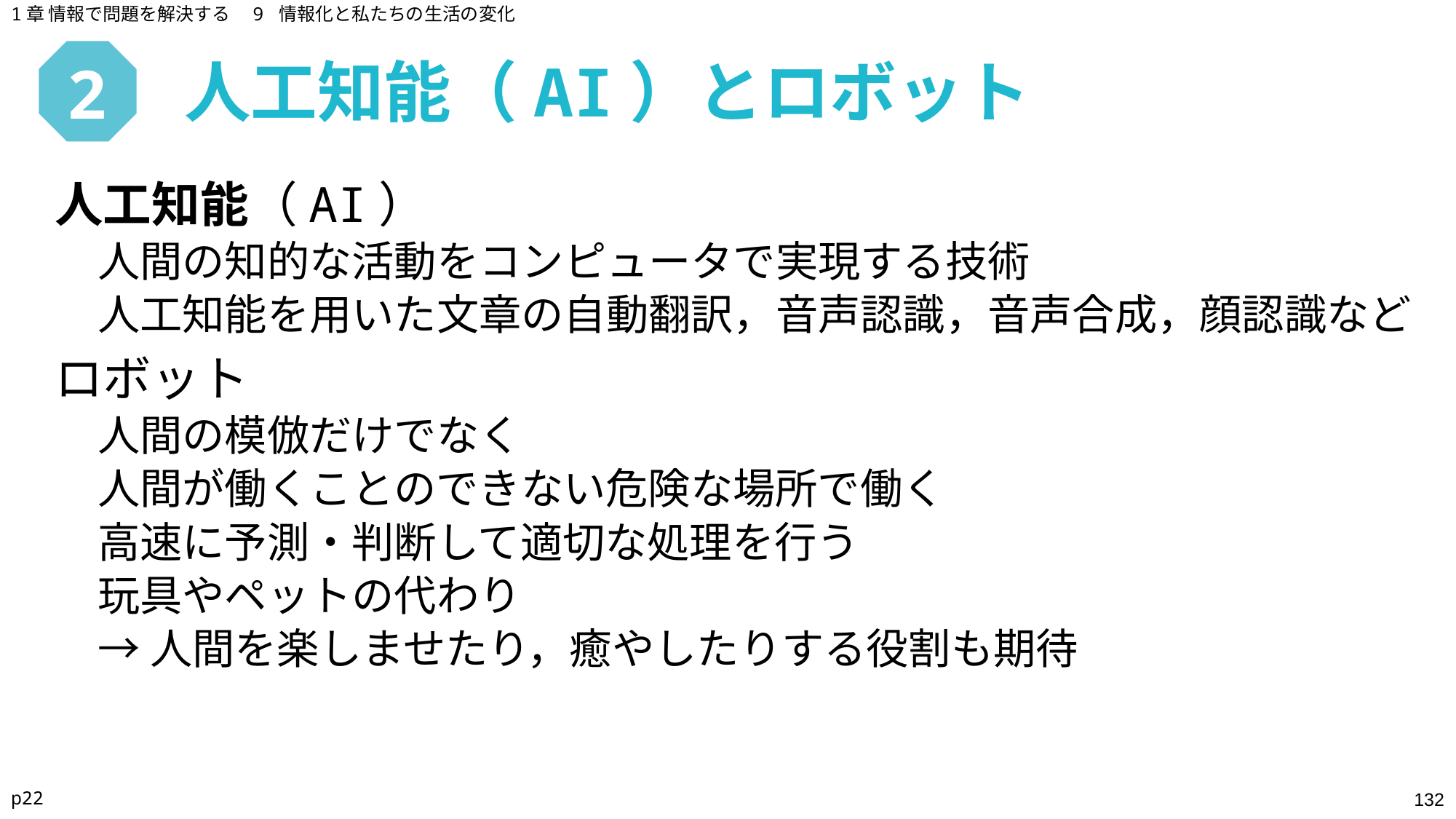

1章 情報で問題を解決する　9 情報化と私たちの生活の変化

人工知能（AI）とロボット
# 2
人工知能（AI）
人間の知的な活動をコンピュータで実現する技術
人工知能を用いた文章の自動翻訳，音声認識，音声合成，顔認識など
ロボット
人間の模倣だけでなく
人間が働くことのできない危険な場所で働く
高速に予測・判断して適切な処理を行う
玩具やペットの代わり
→人間を楽しませたり，癒やしたりする役割も期待
p22
132